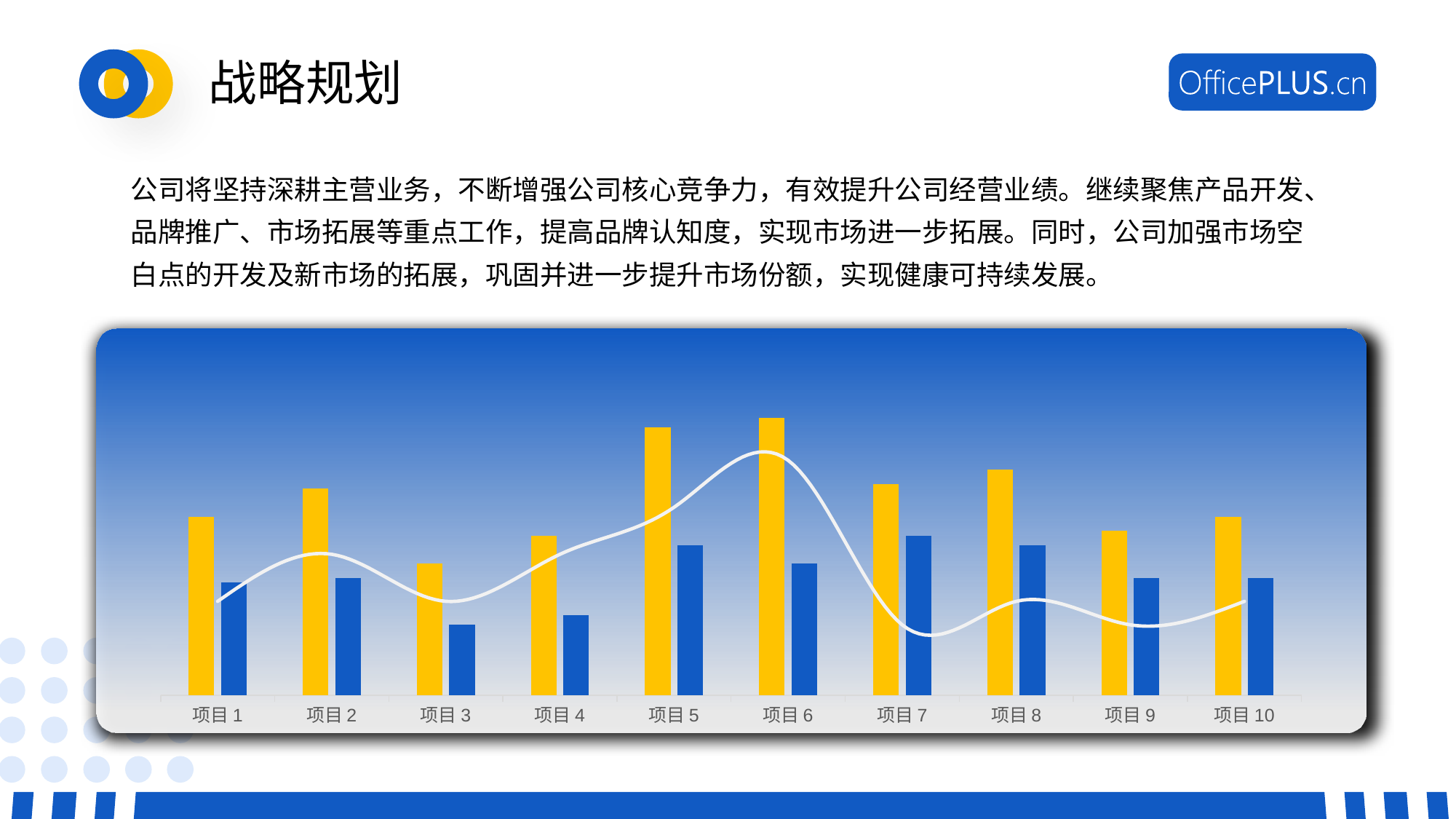

# 战略规划
公司将坚持深耕主营业务，不断增强公司核心竞争力，有效提升公司经营业绩。继续聚焦产品开发、品牌推广、市场拓展等重点工作，提高品牌认知度，实现市场进一步拓展。同时，公司加强市场空白点的开发及新市场的拓展，巩固并进一步提升市场份额，实现健康可持续发展。

### Chart

| Category | 2023 | 2022 | 增长 |
|---|---|---|---|
| 项目1 | 3.8 | 2.4 | 2.0 |
| 项目2 | 4.4 | 2.5 | 3.0 |
| 项目3 | 2.8 | 1.5 | 2.0 |
| 项目4 | 3.4 | 1.7 | 3.0 |
| 项目5 | 5.7 | 3.2 | 4.0 |
| 项目6 | 5.9 | 2.8 | 5.0 |
| 项目7 | 4.5 | 3.4 | 1.5 |
| 项目8 | 4.8 | 3.2 | 2.0 |
| 项目9 | 3.5 | 2.5 | 1.5 |
| 项目10 | 3.8 | 2.5 | 2.0 |